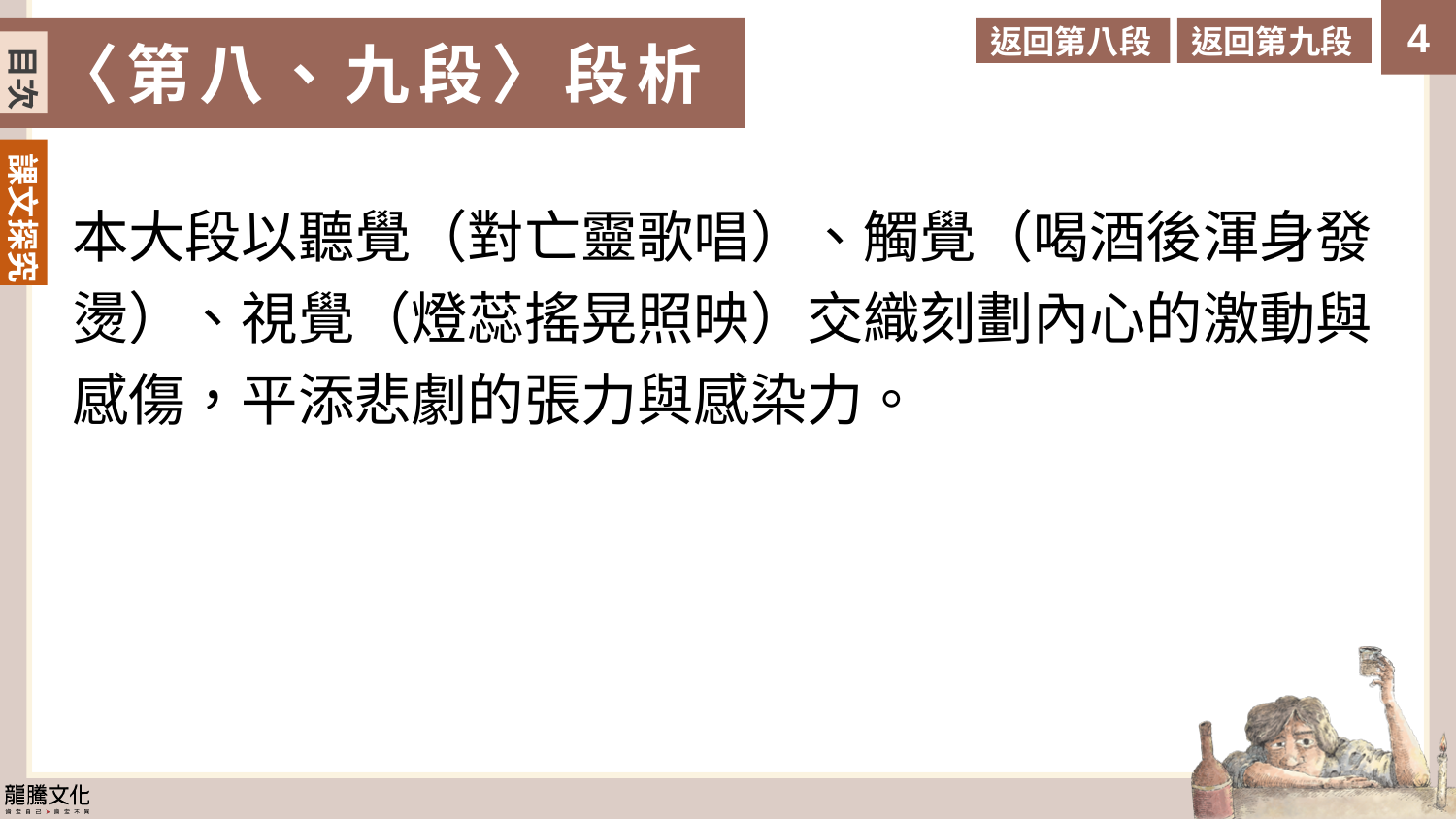

返回第八段
返回第九段
〈第八、九段〉段析
目次
本大段以聽覺（對亡靈歌唱）、觸覺（喝酒後渾身發燙）、視覺（燈蕊搖晃照映）交織刻劃內心的激動與感傷，平添悲劇的張力與感染力。